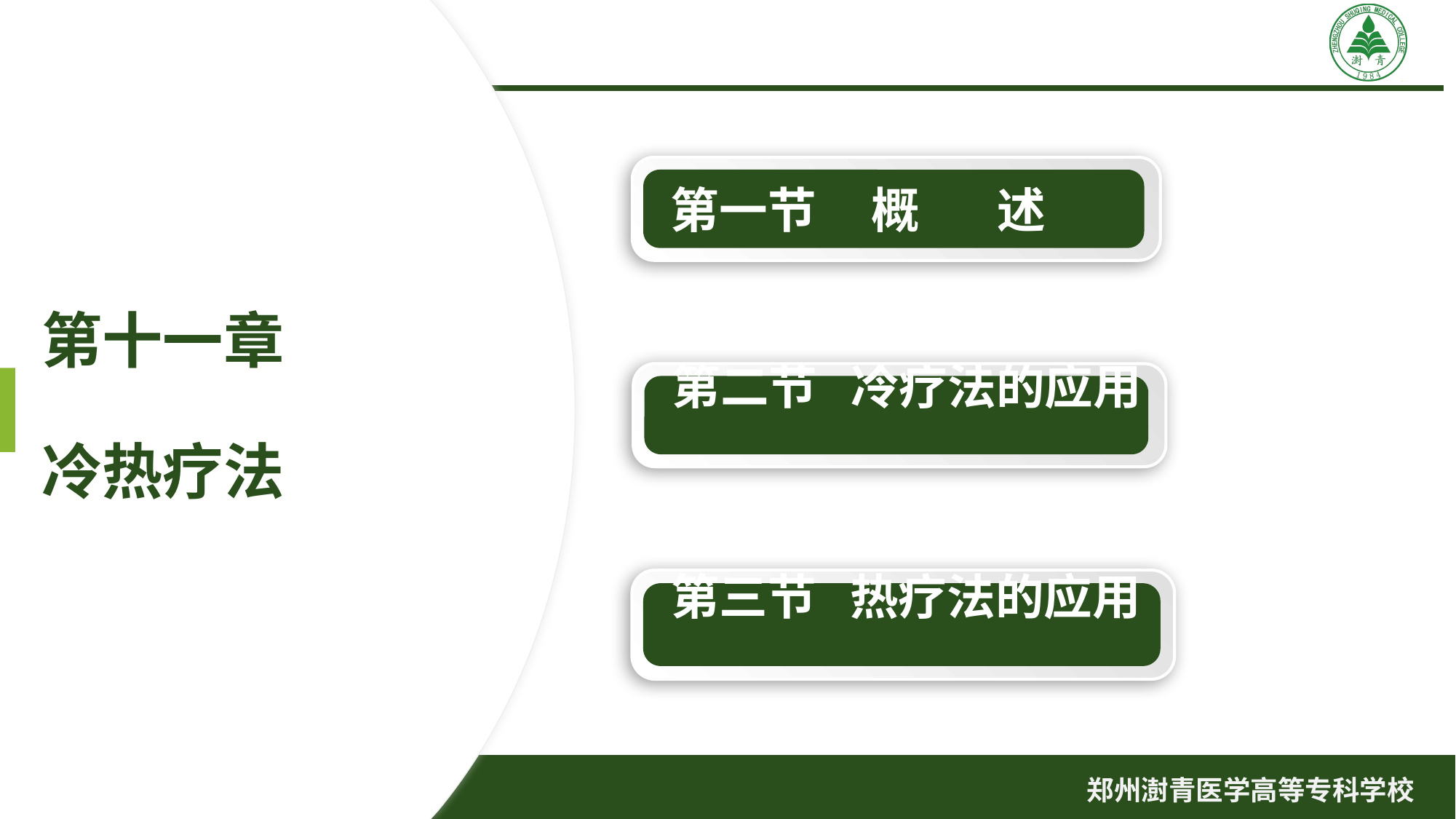

# 第十一章 冷热疗法

 第一节     概       述

 第二节   冷疗法的应用

 第三节   热疗法的应用
郑州澍青医学高等专科学校